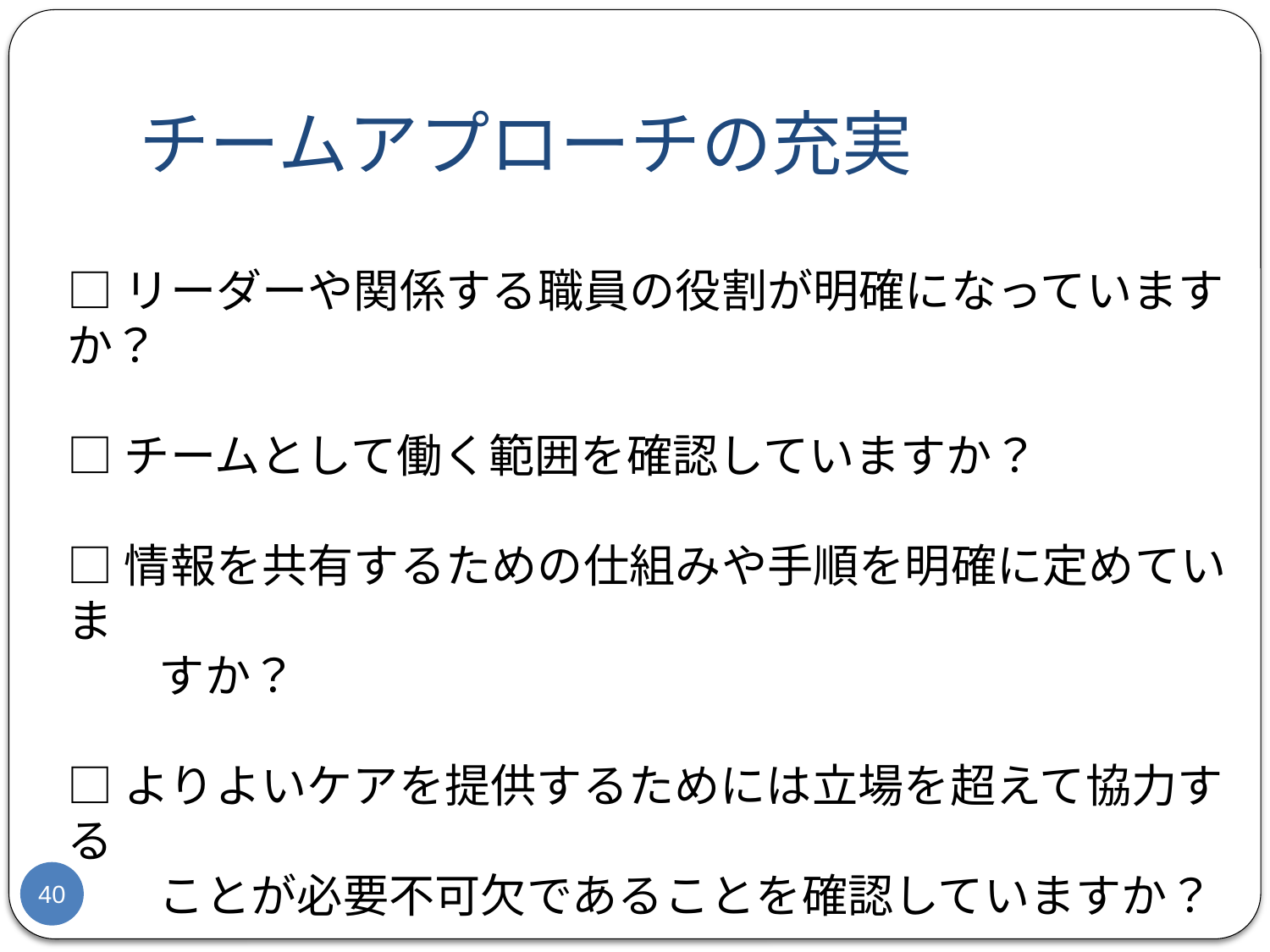

# チームアプローチの充実

□リーダーや関係する職員の役割が明確になっていますか？

□チームとして働く範囲を確認していますか？

□情報を共有するための仕組みや手順を明確に定めていま
　　すか？

□よりよいケアを提供するためには立場を超えて協力する
　　ことが必要不可欠であることを確認していますか？

40